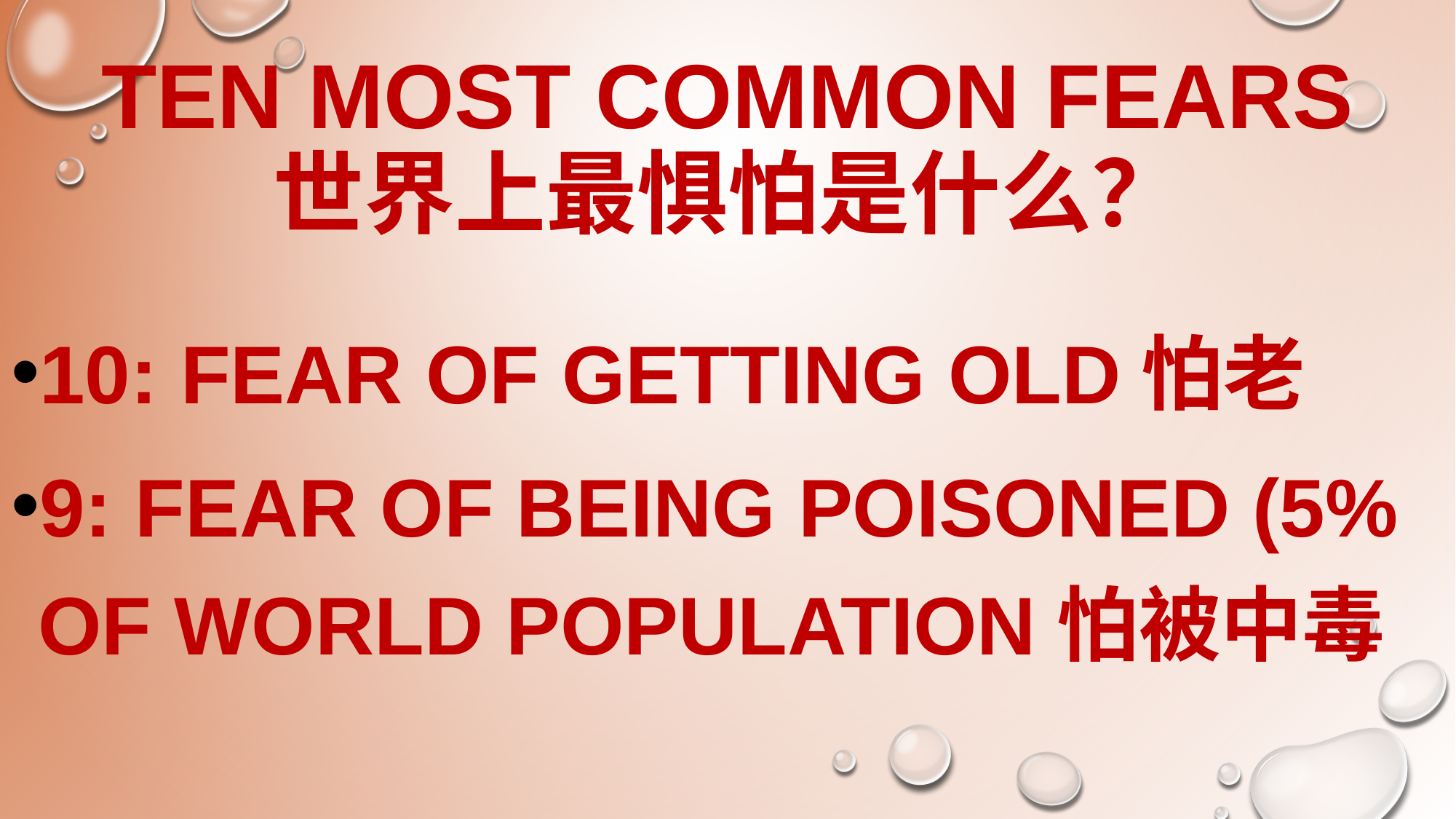

# TEN MOST COMMON FEARS 世界上最惧怕是什么？
10: FEAR OF GETTING OLD怕老
9: FEAR OF BEING POISONED (5% OF WORLD POPULATION怕被中毒